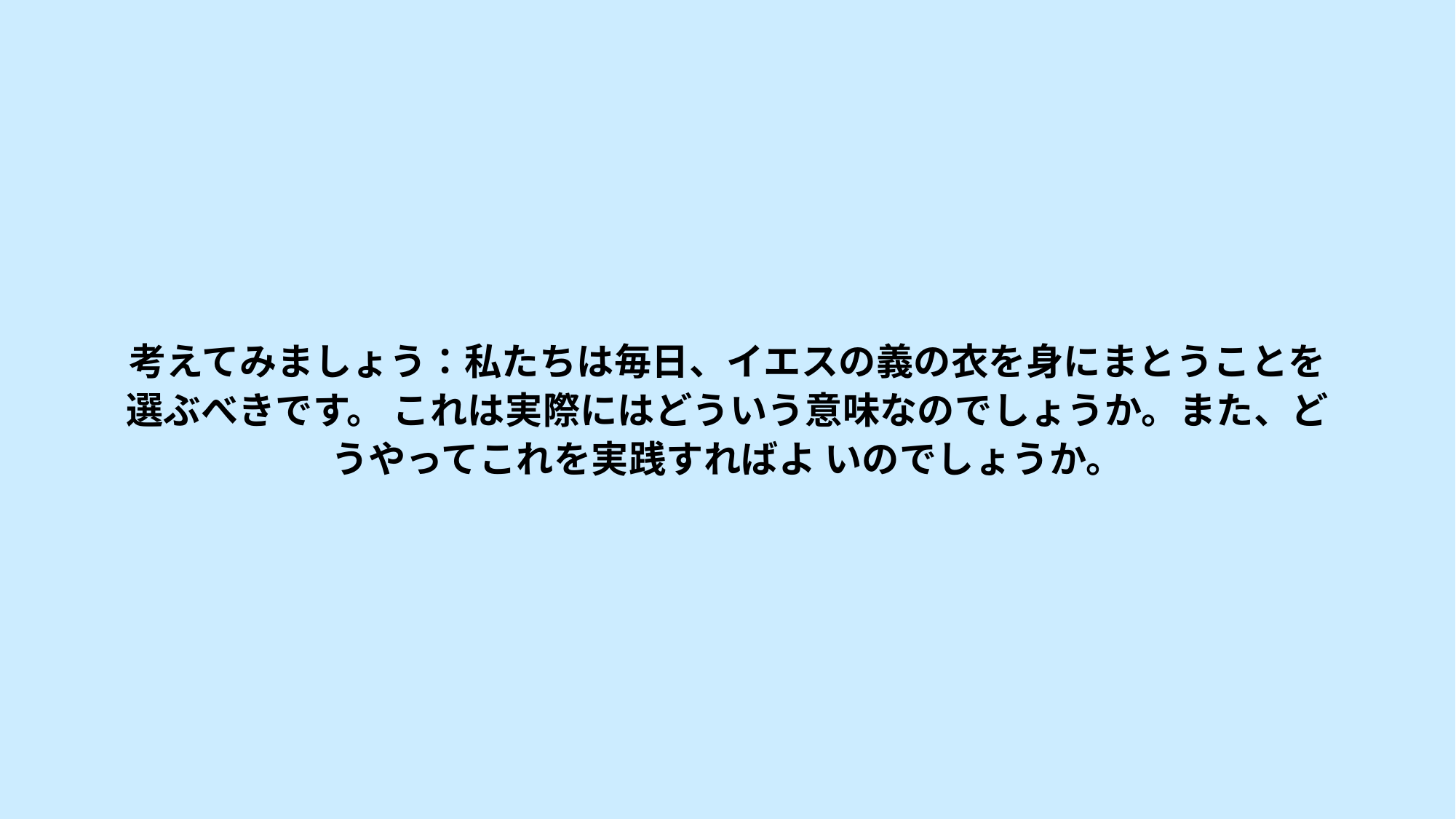

# 考えてみましょう：私たちは毎日、イエスの義の衣を身にまとうことを選ぶべきです。 これは実際にはどういう意味なのでしょうか。また、どうやってこれを実践すればよ いのでしょうか。